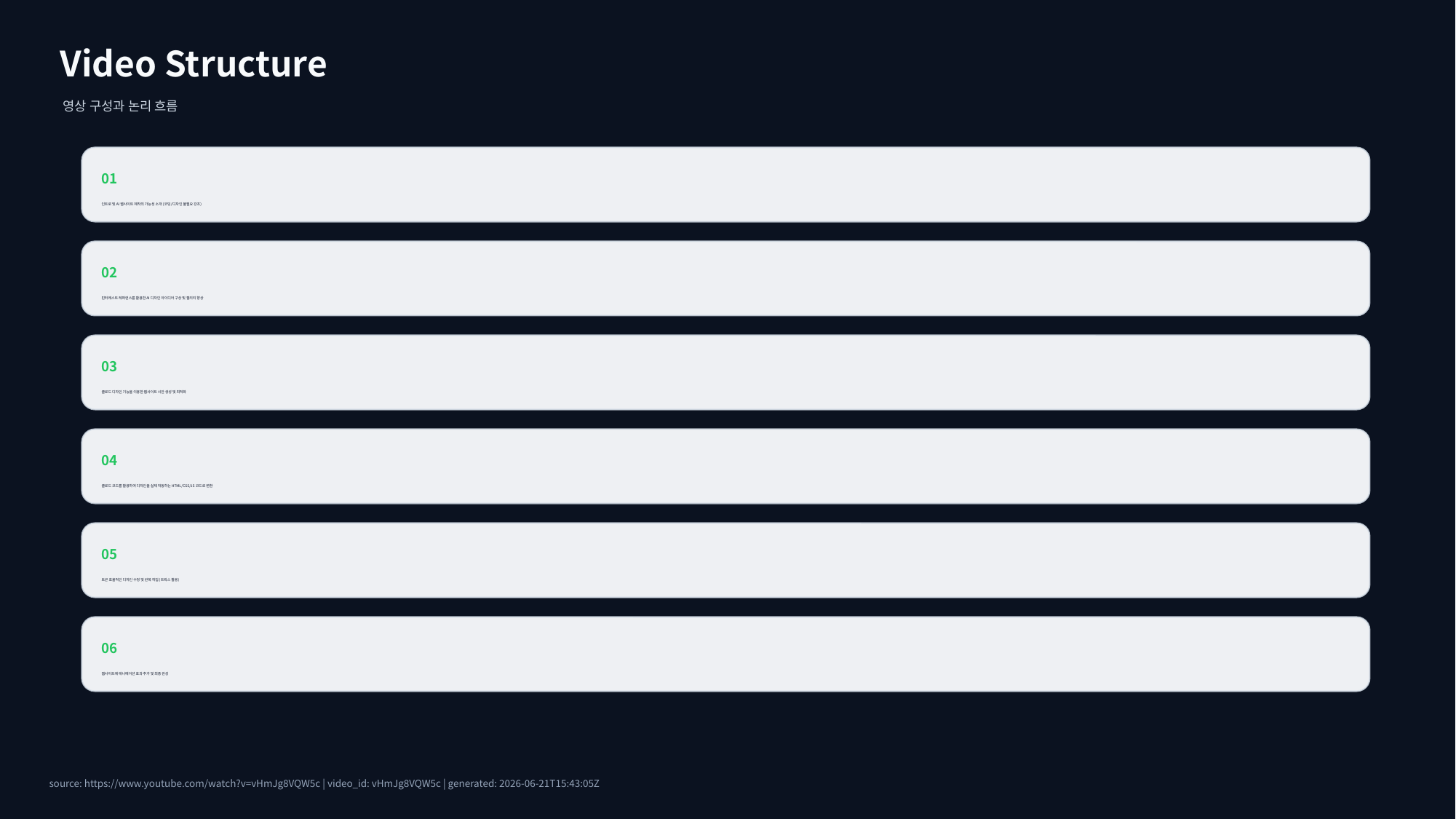

Video Structure
영상 구성과 논리 흐름

01
인트로 및 AI 웹사이트 제작의 가능성 소개 (코딩/디자인 불필요 강조)

02
핀터레스트 레퍼런스를 활용한 AI 디자인 아이디어 구상 및 퀄리티 향상

03
클로드 디자인 기능을 이용한 웹사이트 시안 생성 및 최적화

04
클로드 코드를 활용하여 디자인을 실제 작동하는 HTML/CSS/JS 코드로 변환

05
토큰 효율적인 디자인 수정 및 반복 작업 (트윅스 활용)

06
웹사이트에 애니메이션 효과 추가 및 최종 완성
source: https://www.youtube.com/watch?v=vHmJg8VQW5c | video_id: vHmJg8VQW5c | generated: 2026-06-21T15:43:05Z